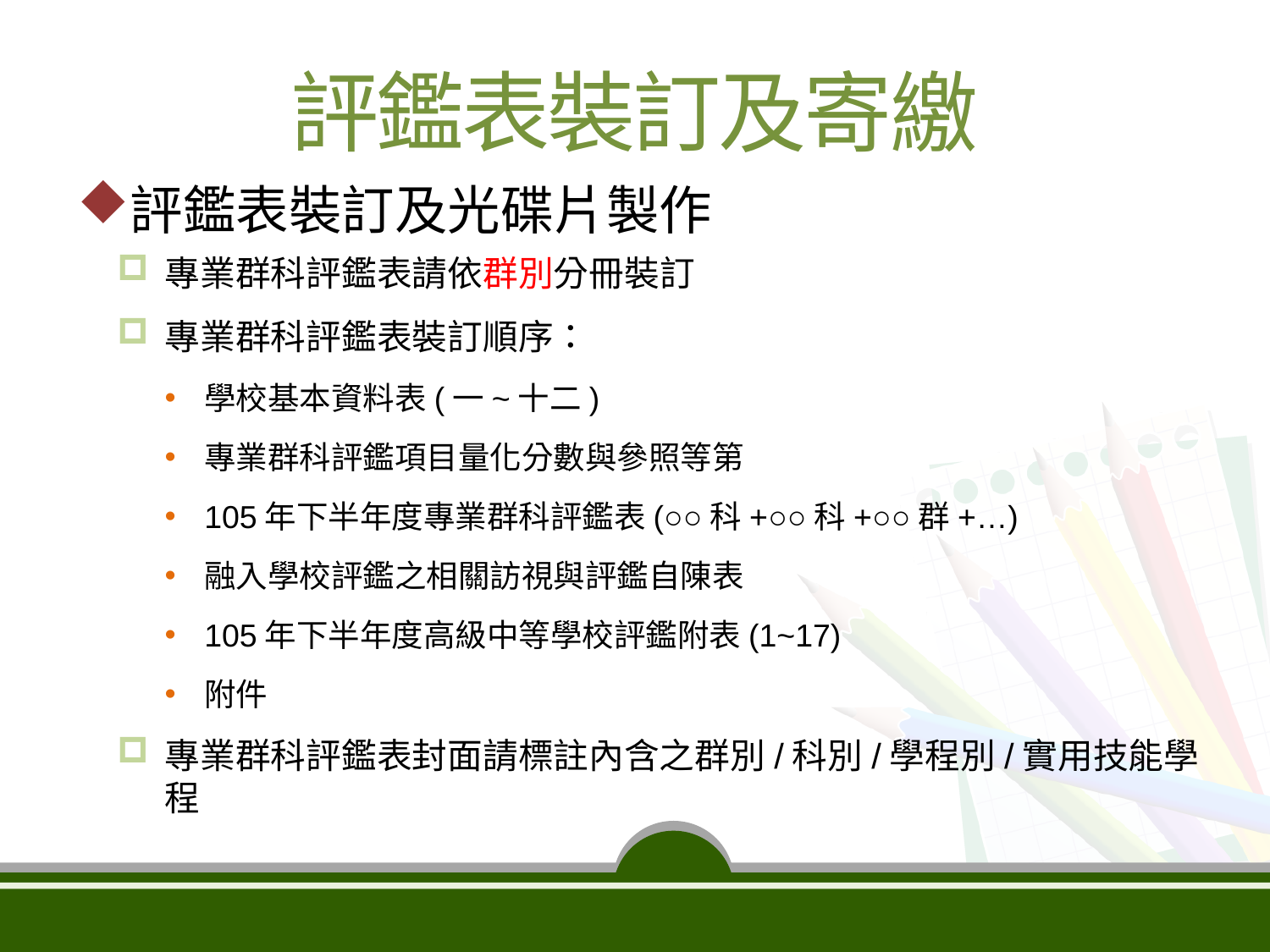

評鑑表裝訂及寄繳
評鑑表裝訂及光碟片製作
專業群科評鑑表請依群別分冊裝訂
專業群科評鑑表裝訂順序：
學校基本資料表(一~十二)
專業群科評鑑項目量化分數與參照等第
105年下半年度專業群科評鑑表(○○科+○○科+○○群+…)
融入學校評鑑之相關訪視與評鑑自陳表
105年下半年度高級中等學校評鑑附表(1~17)
附件
專業群科評鑑表封面請標註內含之群別/科別/學程別/實用技能學程